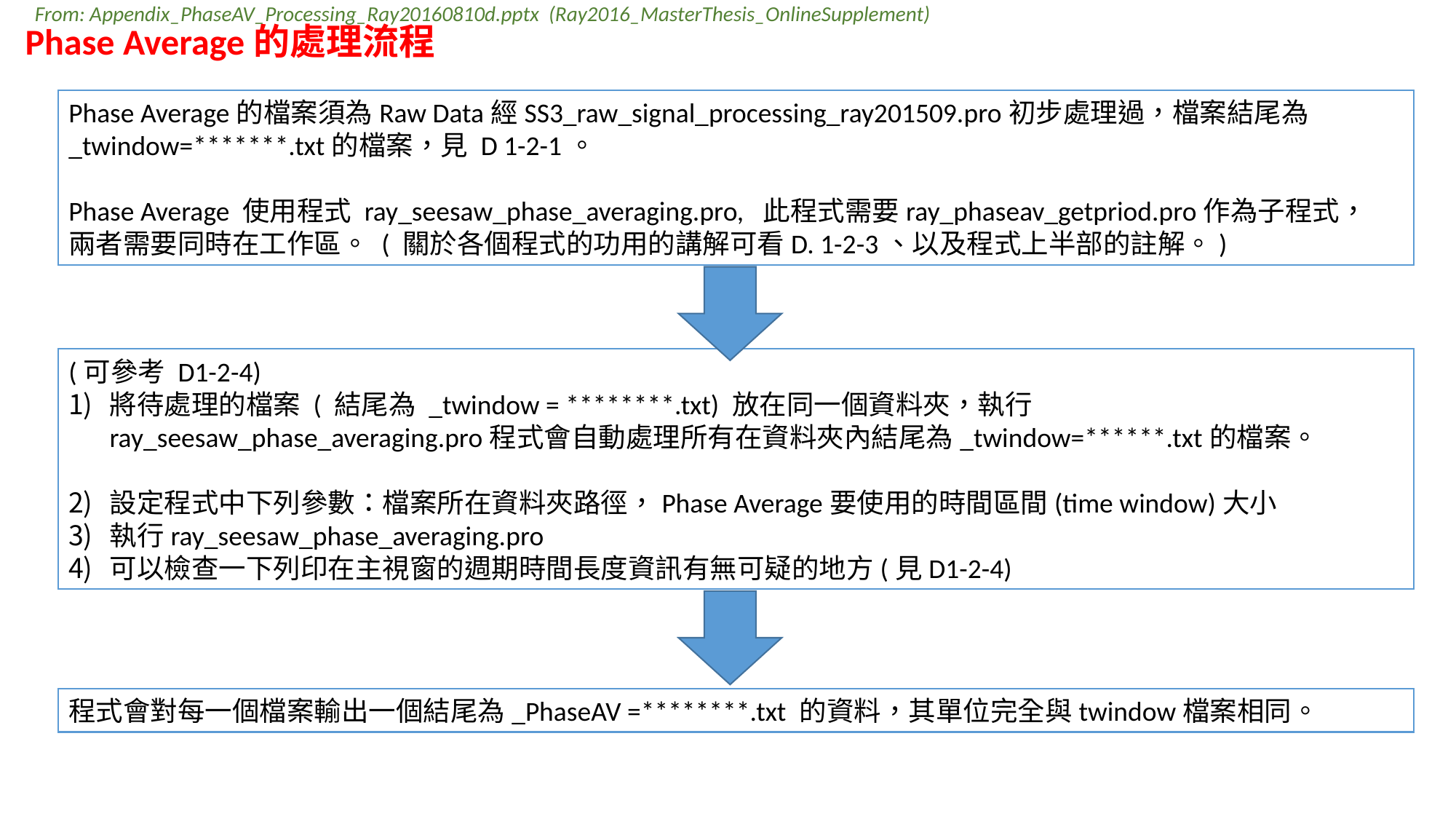

From: Appendix_PhaseAV_Processing_Ray20160810d.pptx  (Ray2016_MasterThesis_OnlineSupplement)
Phase Average的處理流程
Phase Average的檔案須為Raw Data經SS3_raw_signal_processing_ray201509.pro初步處理過，檔案結尾為_twindow=*******.txt的檔案，見 D 1-2-1。

Phase Average 使用程式 ray_seesaw_phase_averaging.pro,  此程式需要ray_phaseav_getpriod.pro作為子程式，
兩者需要同時在工作區。 ( 關於各個程式的功用的講解可看D. 1-2-3、以及程式上半部的註解。)

(可參考 D1-2-4)
將待處理的檔案 ( 結尾為 _twindow = ********.txt) 放在同一個資料夾，執行ray_seesaw_phase_averaging.pro程式會自動處理所有在資料夾內結尾為_twindow=******.txt的檔案。

設定程式中下列參數：檔案所在資料夾路徑，Phase Average要使用的時間區間(time window)大小
執行ray_seesaw_phase_averaging.pro
可以檢查一下列印在主視窗的週期時間長度資訊有無可疑的地方(見D1-2-4)

程式會對每一個檔案輸出一個結尾為_PhaseAV =********.txt 的資料，其單位完全與twindow檔案相同。